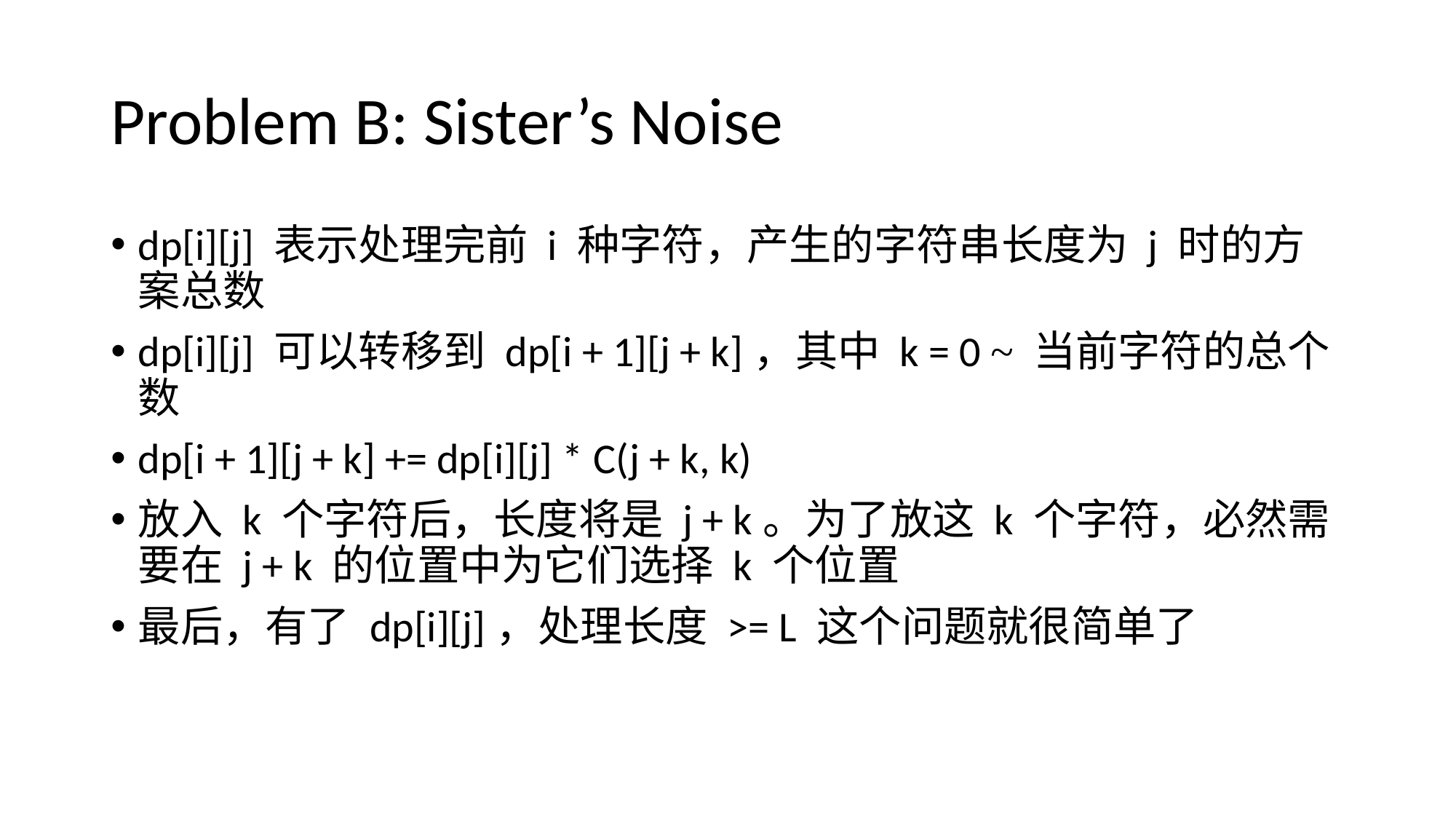

# Problem B: Sister’s Noise
dp[i][j] 表示处理完前 i 种字符，产生的字符串长度为 j 时的方案总数
dp[i][j] 可以转移到 dp[i + 1][j + k]，其中 k = 0 ~ 当前字符的总个数
dp[i + 1][j + k] += dp[i][j] * C(j + k, k)
放入 k 个字符后，长度将是 j + k。为了放这 k 个字符，必然需要在 j + k 的位置中为它们选择 k 个位置
最后，有了 dp[i][j]，处理长度 >= L 这个问题就很简单了